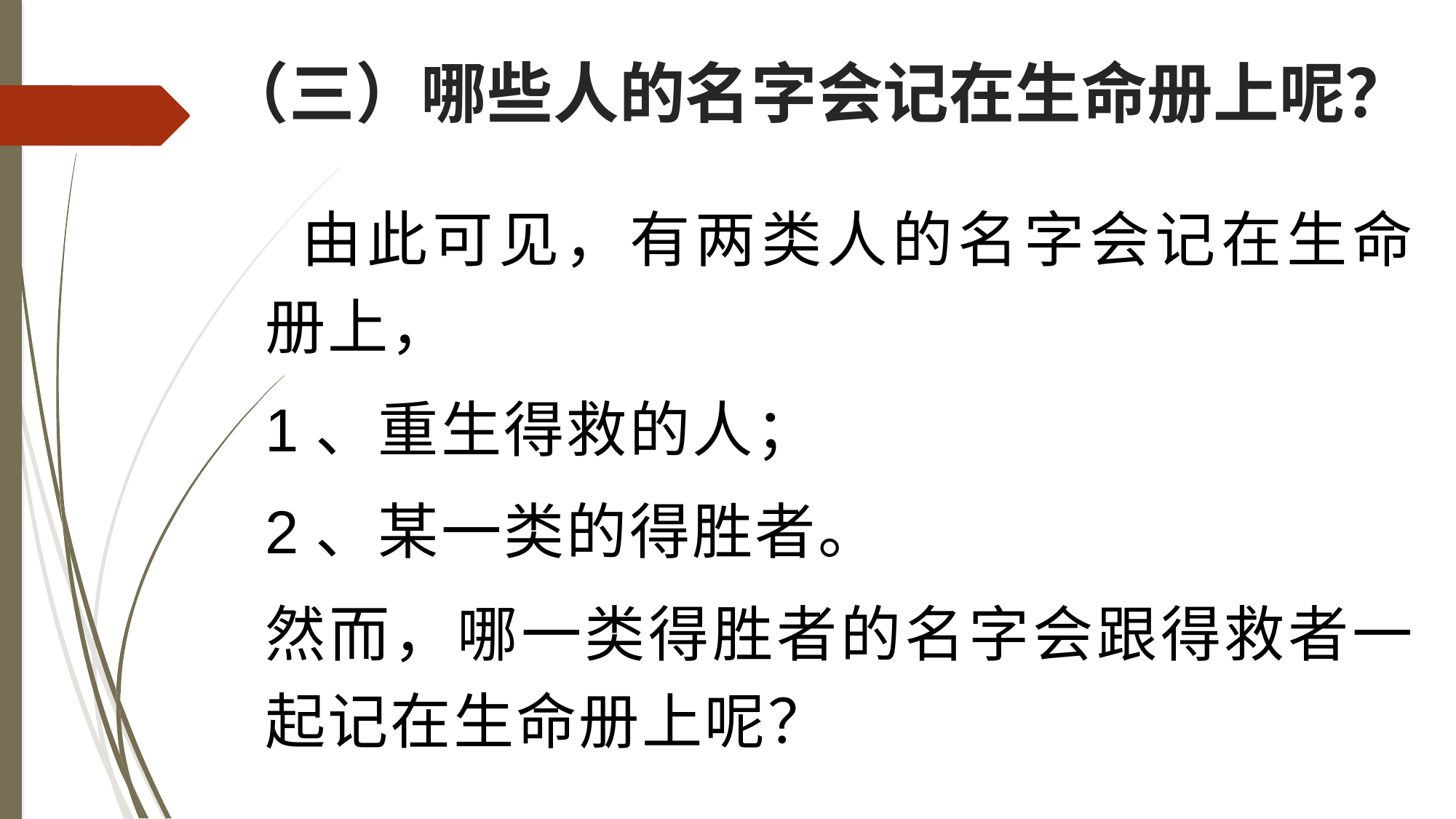

# （三）哪些人的名字会记在生命册上呢？
 由此可见，有两类人的名字会记在生命册上，
1、重生得救的人；
2、某一类的得胜者。
然而，哪一类得胜者的名字会跟得救者一起记在生命册上呢？